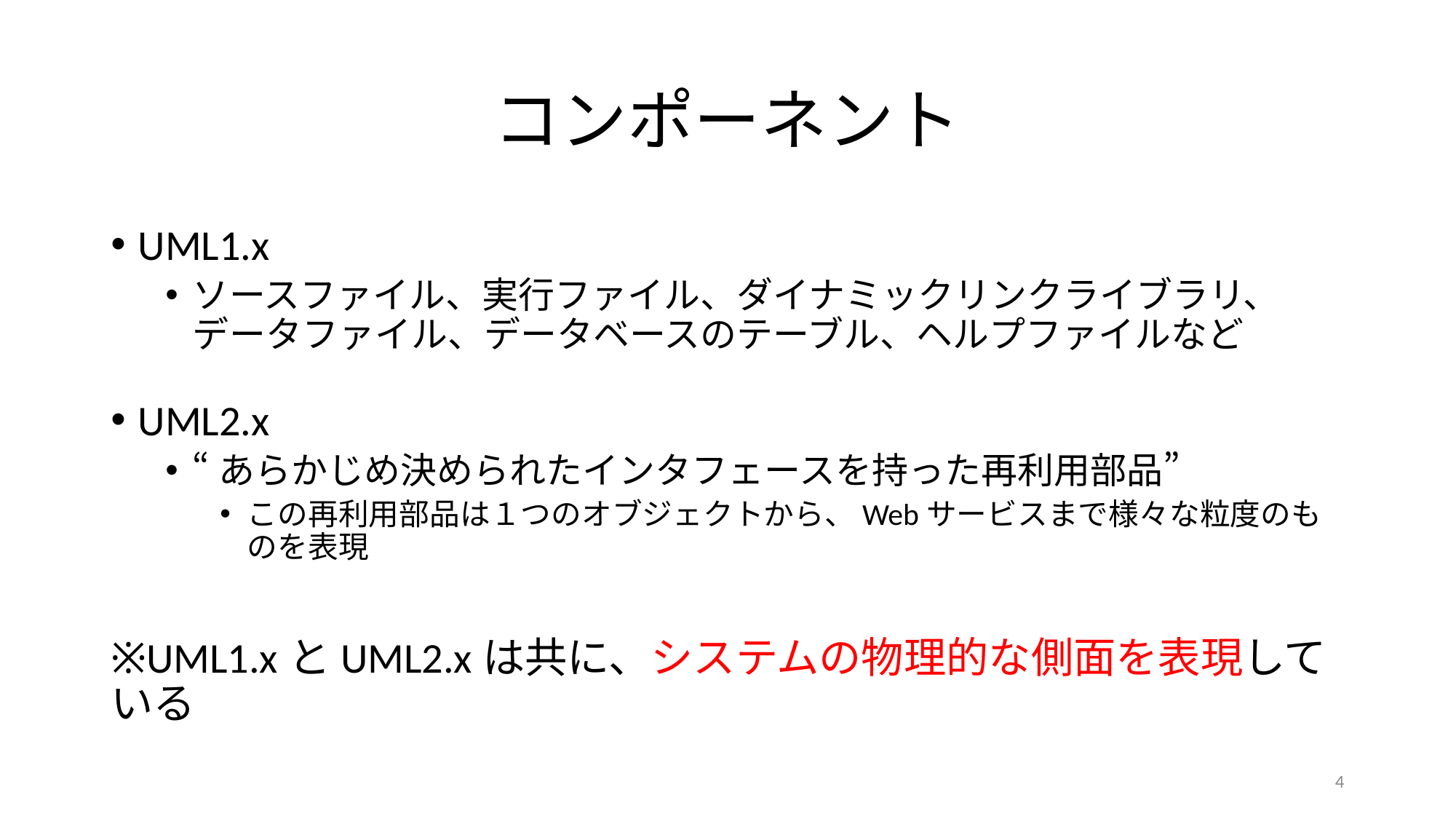

# コンポーネント
UML1.x
ソースファイル、実行ファイル、ダイナミックリンクライブラリ、データファイル、データベースのテーブル、ヘルプファイルなど

UML2.x
“あらかじめ決められたインタフェースを持った再利用部品”
この再利用部品は１つのオブジェクトから、Webサービスまで様々な粒度のものを表現

※UML1.xとUML2.xは共に、システムの物理的な側面を表現している

4